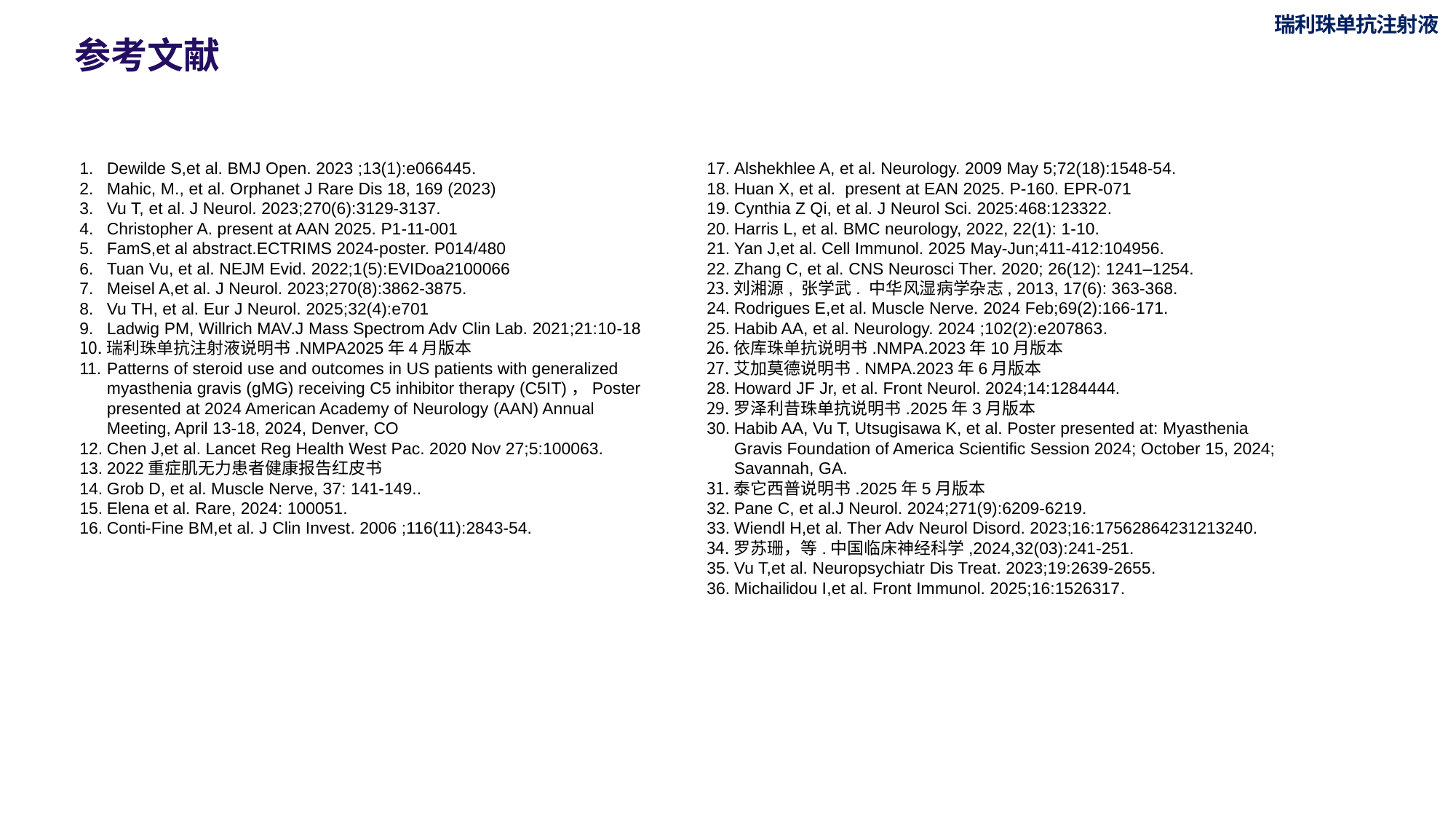

瑞利珠单抗注射液
# 参考文献
Dewilde S,et al. BMJ Open. 2023 ;13(1):e066445.
Mahic, M., et al. Orphanet J Rare Dis 18, 169 (2023)
Vu T, et al. J Neurol. 2023;270(6):3129-3137.
Christopher A. present at AAN 2025. P1-11-001
FamS,et al abstract.ECTRIMS 2024-poster. P014/480
Tuan Vu, et al. NEJM Evid. 2022;1(5):EVIDoa2100066
Meisel A,et al. J Neurol. 2023;270(8):3862-3875.
Vu TH, et al. Eur J Neurol. 2025;32(4):e701
Ladwig PM, Willrich MAV.J Mass Spectrom Adv Clin Lab. 2021;21:10-18
瑞利珠单抗注射液说明书.NMPA2025年4月版本
Patterns of steroid use and outcomes in US patients with generalized myasthenia gravis (gMG) receiving C5 inhibitor therapy (C5IT)，Poster presented at 2024 American Academy of Neurology (AAN) Annual Meeting, April 13-18, 2024, Denver, CO
Chen J,et al. Lancet Reg Health West Pac. 2020 Nov 27;5:100063.
2022重症肌无力患者健康报告红皮书
Grob D, et al. Muscle Nerve, 37: 141-149..
Elena et al. Rare, 2024: 100051.
Conti-Fine BM,et al. J Clin Invest. 2006 ;116(11):2843-54.
Alshekhlee A, et al. Neurology. 2009 May 5;72(18):1548-54.
Huan X, et al.  present at EAN 2025. P-160. EPR-071
Cynthia Z Qi, et al. J Neurol Sci. 2025:468:123322.
Harris L, et al. BMC neurology, 2022, 22(1): 1-10.
Yan J,et al. Cell Immunol. 2025 May-Jun;411-412:104956.
Zhang C, et al. CNS Neurosci Ther. 2020; 26(12): 1241–1254.
刘湘源, 张学武. 中华风湿病学杂志, 2013, 17(6): 363-368.
Rodrigues E,et al. Muscle Nerve. 2024 Feb;69(2):166-171.
Habib AA, et al. Neurology. 2024 ;102(2):e207863.
依库珠单抗说明书.NMPA.2023年10月版本
艾加莫德说明书. NMPA.2023年6月版本
Howard JF Jr, et al. Front Neurol. 2024;14:1284444.
罗泽利昔珠单抗说明书.2025年3月版本
Habib AA, Vu T, Utsugisawa K, et al. Poster presented at: Myasthenia Gravis Foundation of America Scientific Session 2024; October 15, 2024; Savannah, GA.
泰它西普说明书.2025年5月版本
Pane C, et al.J Neurol. 2024;271(9):6209-6219.
Wiendl H,et al. Ther Adv Neurol Disord. 2023;16:17562864231213240.
罗苏珊，等.中国临床神经科学,2024,32(03):241-251.
Vu T,et al. Neuropsychiatr Dis Treat. 2023;19:2639-2655.
Michailidou I,et al. Front Immunol. 2025;16:1526317.